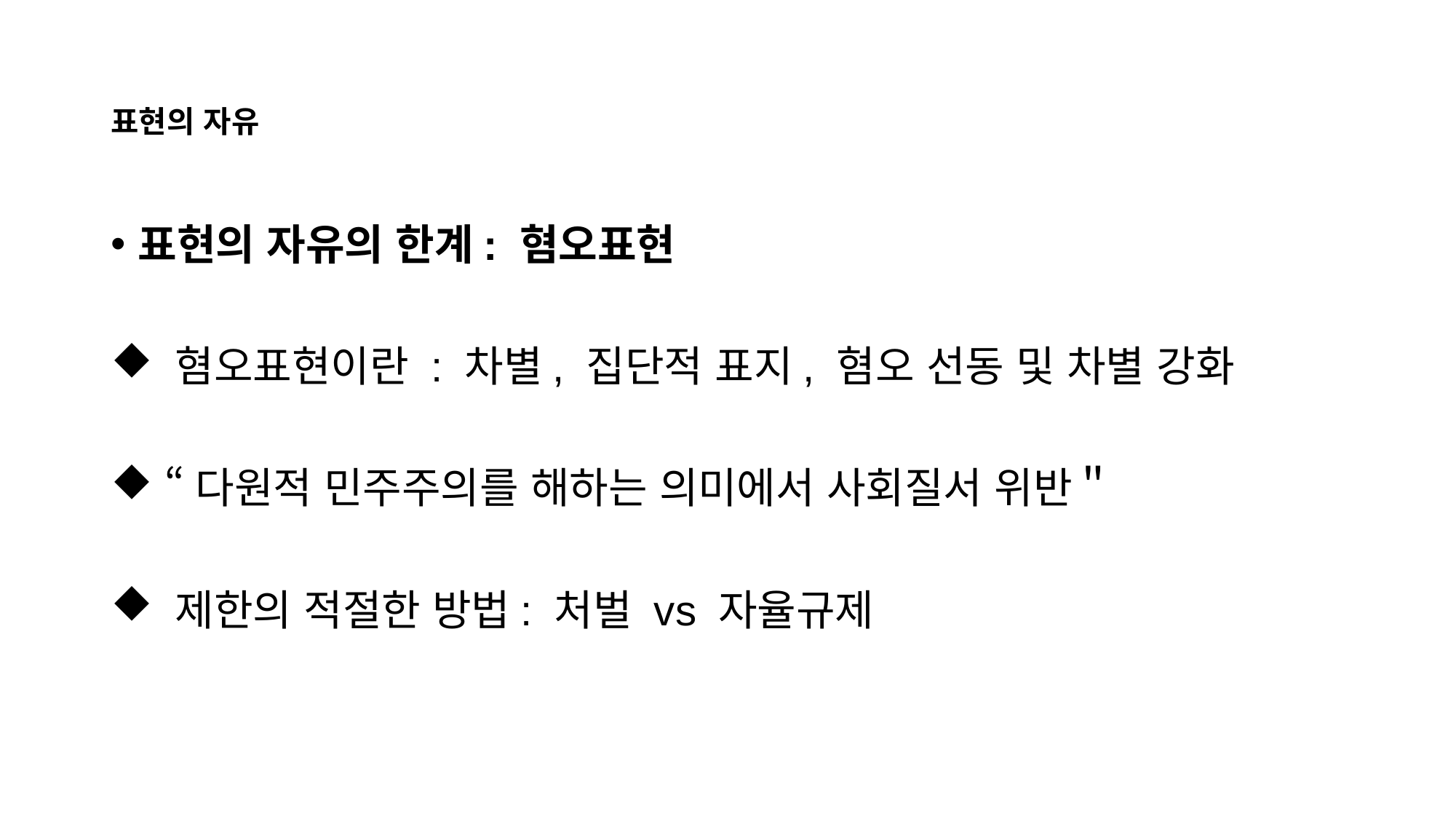

# 표현의 자유
표현의 자유의 한계: 혐오표현

 혐오표현이란 : 차별, 집단적 표지, 혐오 선동 및 차별 강화

 “다원적 민주주의를 해하는 의미에서 사회질서 위반＂

 제한의 적절한 방법: 처벌 vs 자율규제